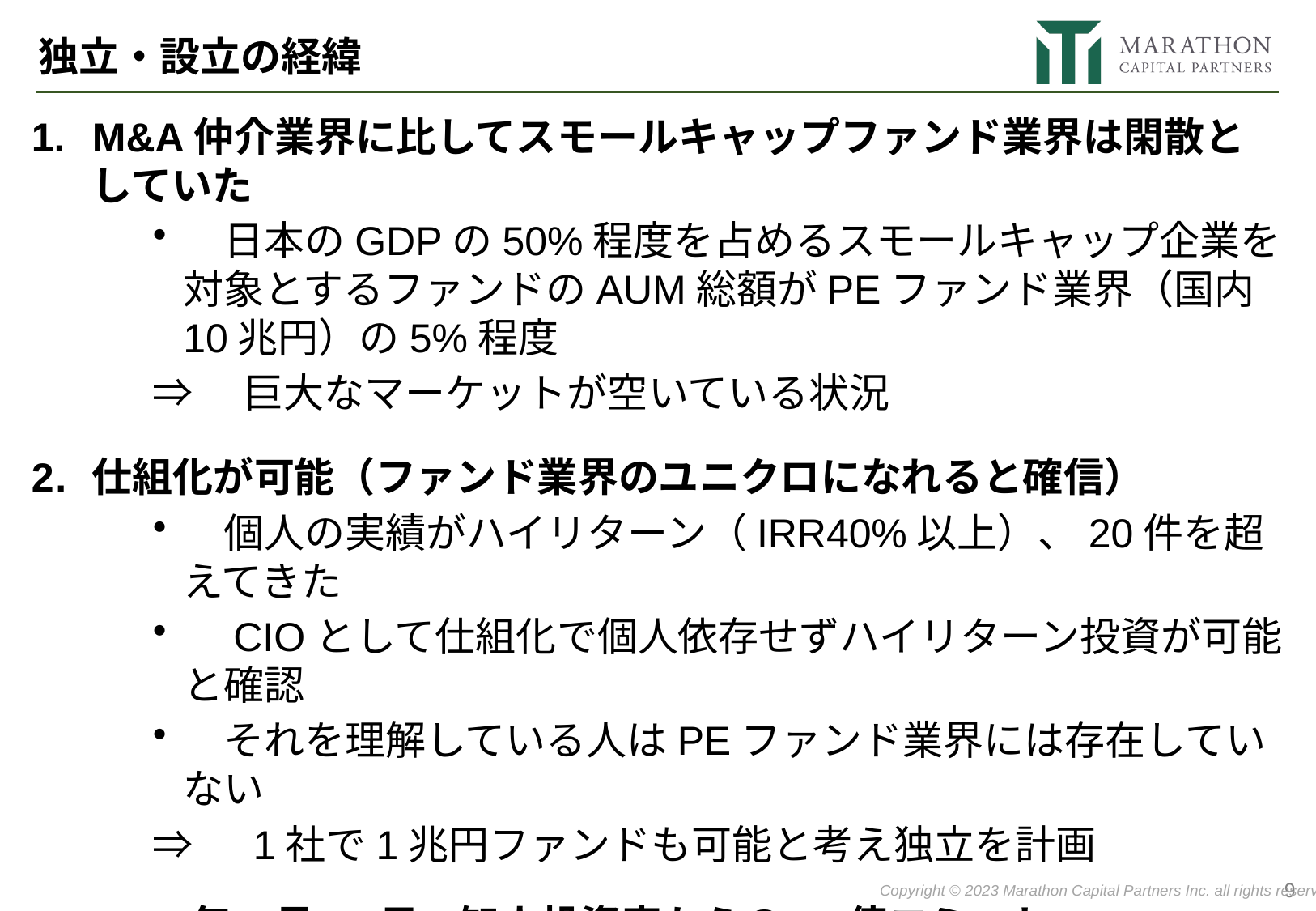

独立・設立の経緯
M&A仲介業界に比してスモールキャップファンド業界は閑散としていた
　日本のGDPの50%程度を占めるスモールキャップ企業を対象とするファンドのAUM総額がPEファンド業界（国内10兆円）の5%程度
⇒　巨大なマーケットが空いている状況

仕組化が可能（ファンド業界のユニクロになれると確信）
　個人の実績がハイリターン（IRR40%以上）、20件を超えてきた
　CIOとして仕組化で個人依存せずハイリターン投資が可能と確認
　それを理解している人はPEファンド業界には存在していない
⇒　1社で1兆円ファンドも可能と考え独立を計画

2019年6月20日　知人投資家からの10億コミット
　簡易提案書を作り提案したところ、10年来の付き合いが有る投資会社代表が1社で10億円の出資コミット
⇒　最悪10億円でも1人でファンドを設立する事を決意